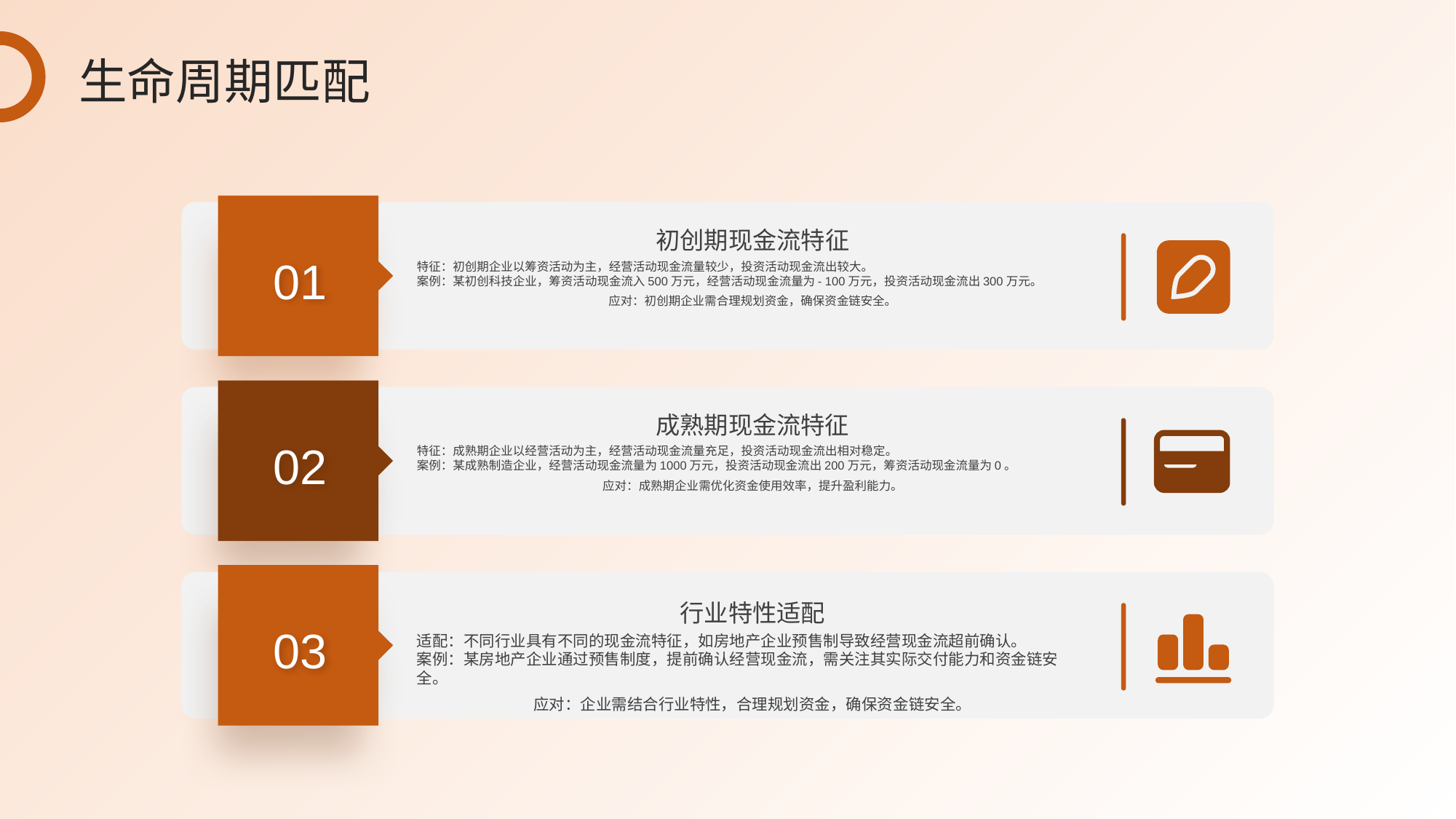

生命周期匹配

初创期现金流特征
01

特征：初创期企业以筹资活动为主，经营活动现金流量较少，投资活动现金流出较大。
案例：某初创科技企业，筹资活动现金流入500万元，经营活动现金流量为- 100万元，投资活动现金流出300万元。
应对：初创期企业需合理规划资金，确保资金链安全。

成熟期现金流特征
02

特征：成熟期企业以经营活动为主，经营活动现金流量充足，投资活动现金流出相对稳定。
案例：某成熟制造企业，经营活动现金流量为1000万元，投资活动现金流出200万元，筹资活动现金流量为0。
应对：成熟期企业需优化资金使用效率，提升盈利能力。

行业特性适配

03

适配：不同行业具有不同的现金流特征，如房地产企业预售制导致经营现金流超前确认。
案例：某房地产企业通过预售制度，提前确认经营现金流，需关注其实际交付能力和资金链安全。
应对：企业需结合行业特性，合理规划资金，确保资金链安全。